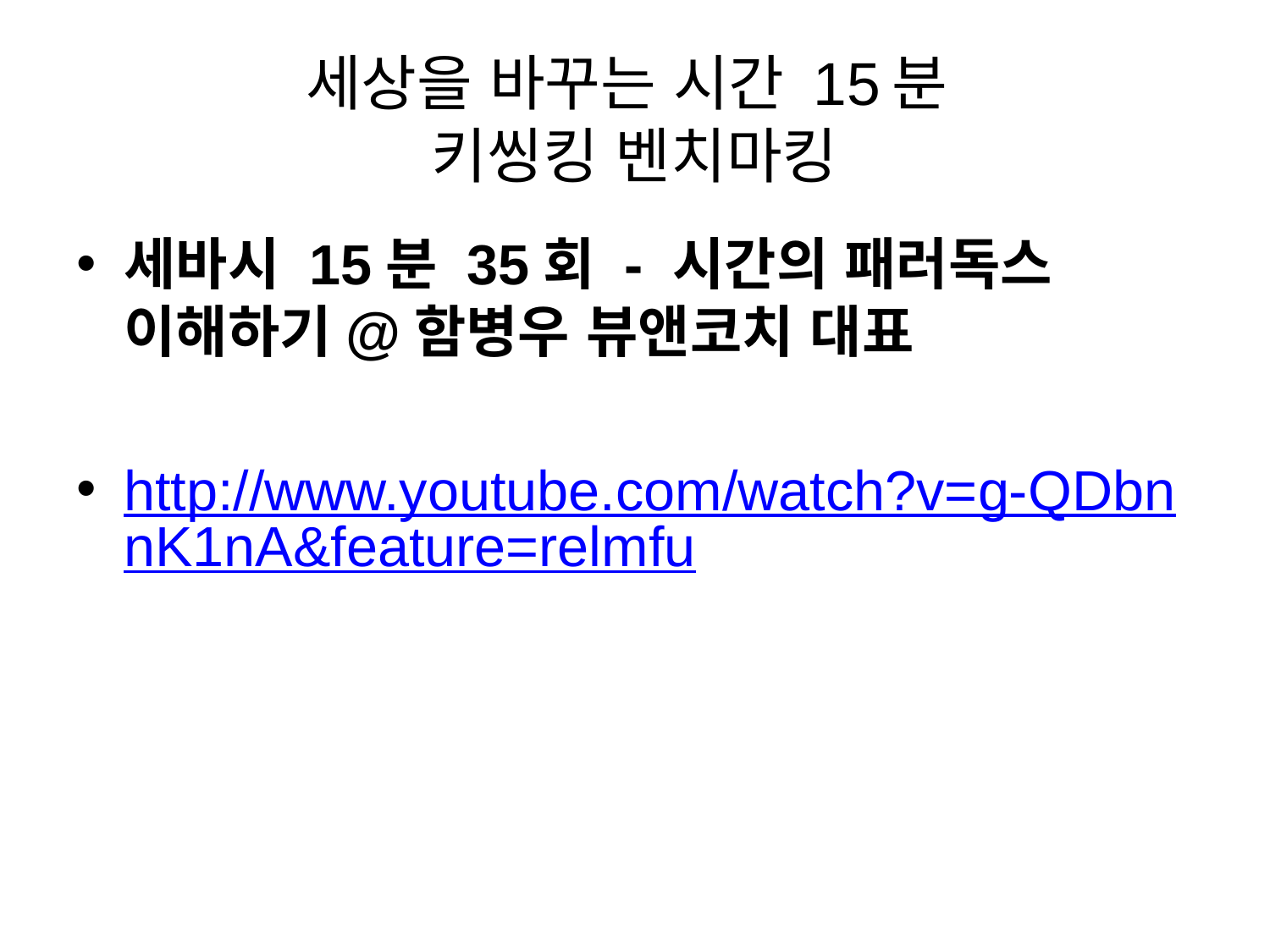

# 세상을 바꾸는 시간 15분 키씽킹 벤치마킹
세바시 15분 35회 - 시간의 패러독스 이해하기@함병우 뷰앤코치 대표

http://www.youtube.com/watch?v=g-QDbnnK1nA&feature=relmfu